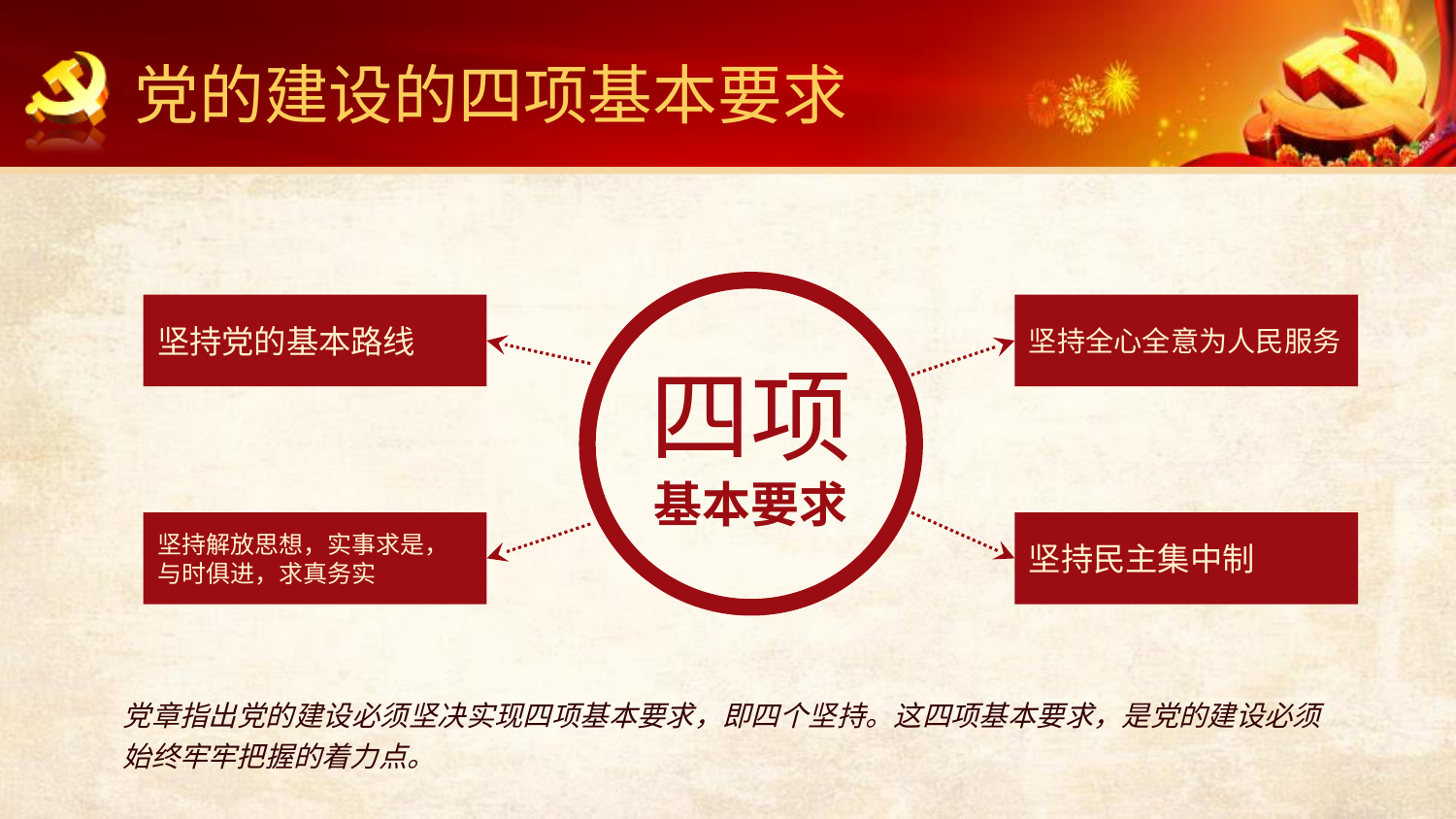

党的建设的四项基本要求

四项
基本要求
坚持党的基本路线
坚持全心全意为人民服务
坚持解放思想，实事求是，与时俱进，求真务实
坚持民主集中制
党章指出党的建设必须坚决实现四项基本要求，即四个坚持。这四项基本要求，是党的建设必须始终牢牢把握的着力点。